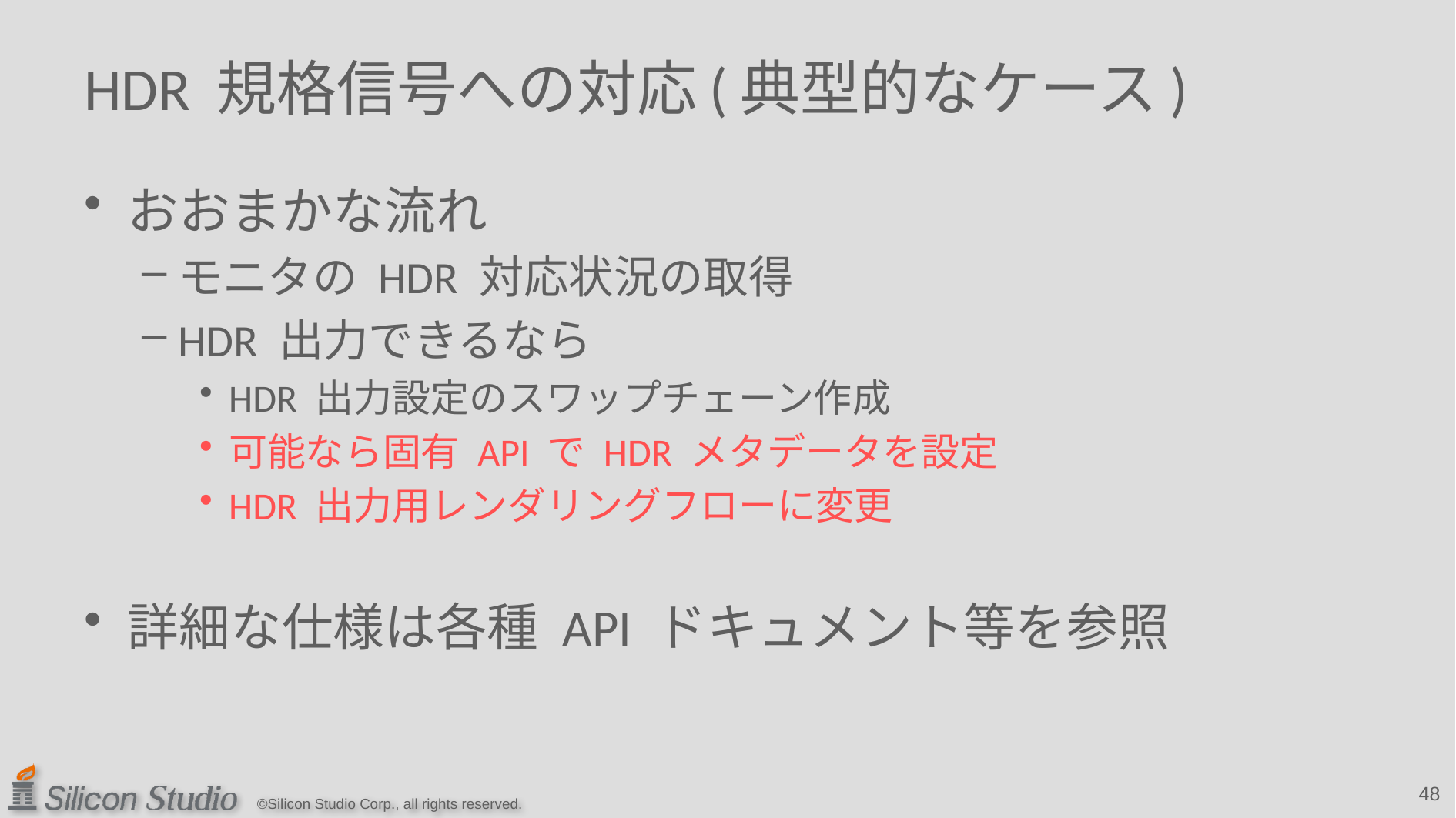

# HDR 規格信号への対応(典型的なケース)
おおまかな流れ
モニタの HDR 対応状況の取得
HDR 出力できるなら
HDR 出力設定のスワップチェーン作成
可能なら固有 API で HDR メタデータを設定
HDR 出力用レンダリングフローに変更

詳細な仕様は各種 API ドキュメント等を参照
48